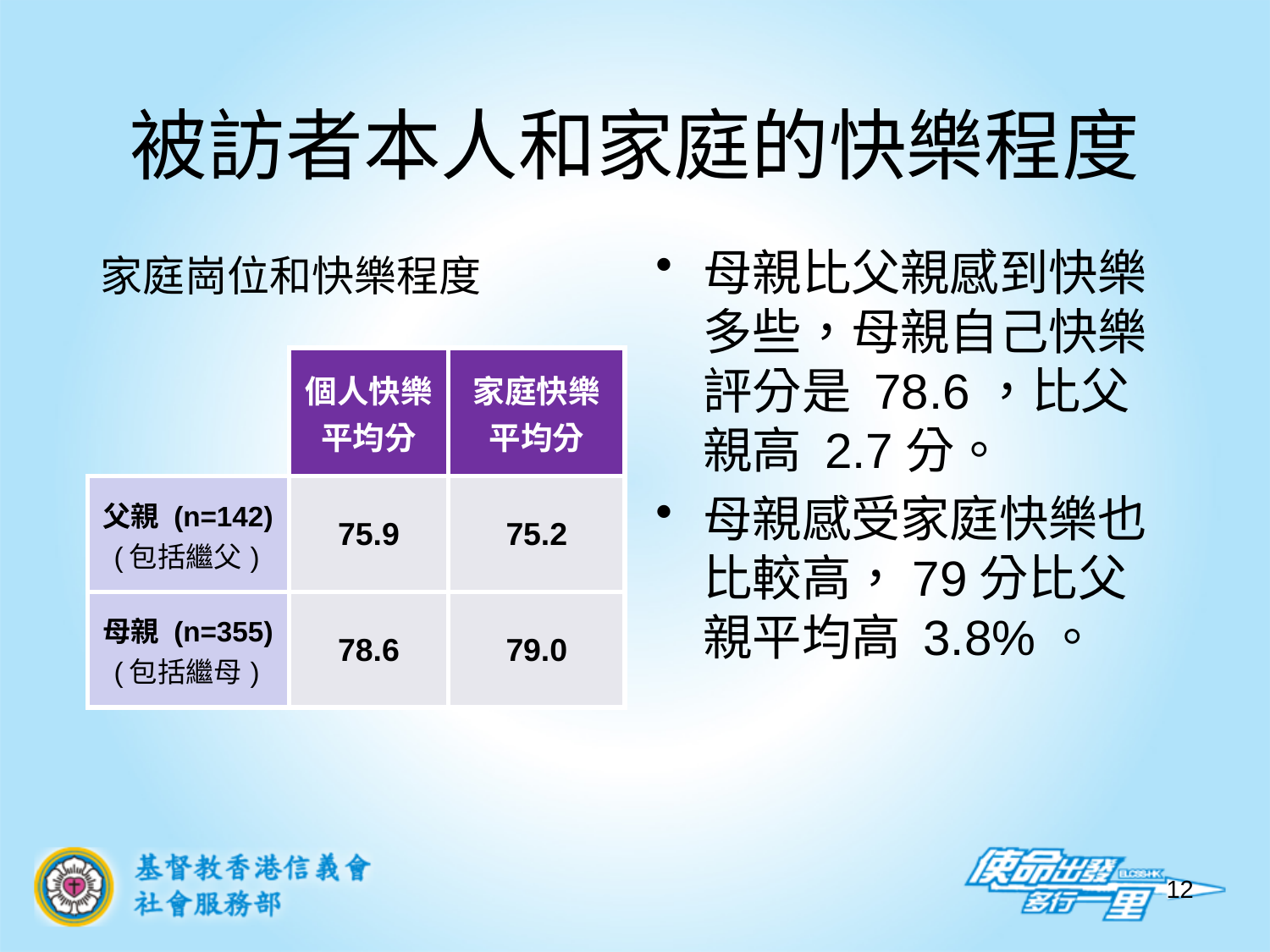

# 被訪者本人和家庭的快樂程度
家庭崗位和快樂程度
母親比父親感到快樂多些，母親自己快樂評分是 78.6，比父親高 2.7分。
母親感受家庭快樂也比較高，79分比父親平均高 3.8%。
|  | 個人快樂 平均分 | 家庭快樂 平均分 |
| --- | --- | --- |
| 父親 (n=142) (包括繼父) | 75.9 | 75.2 |
| 母親 (n=355) (包括繼母) | 78.6 | 79.0 |
12